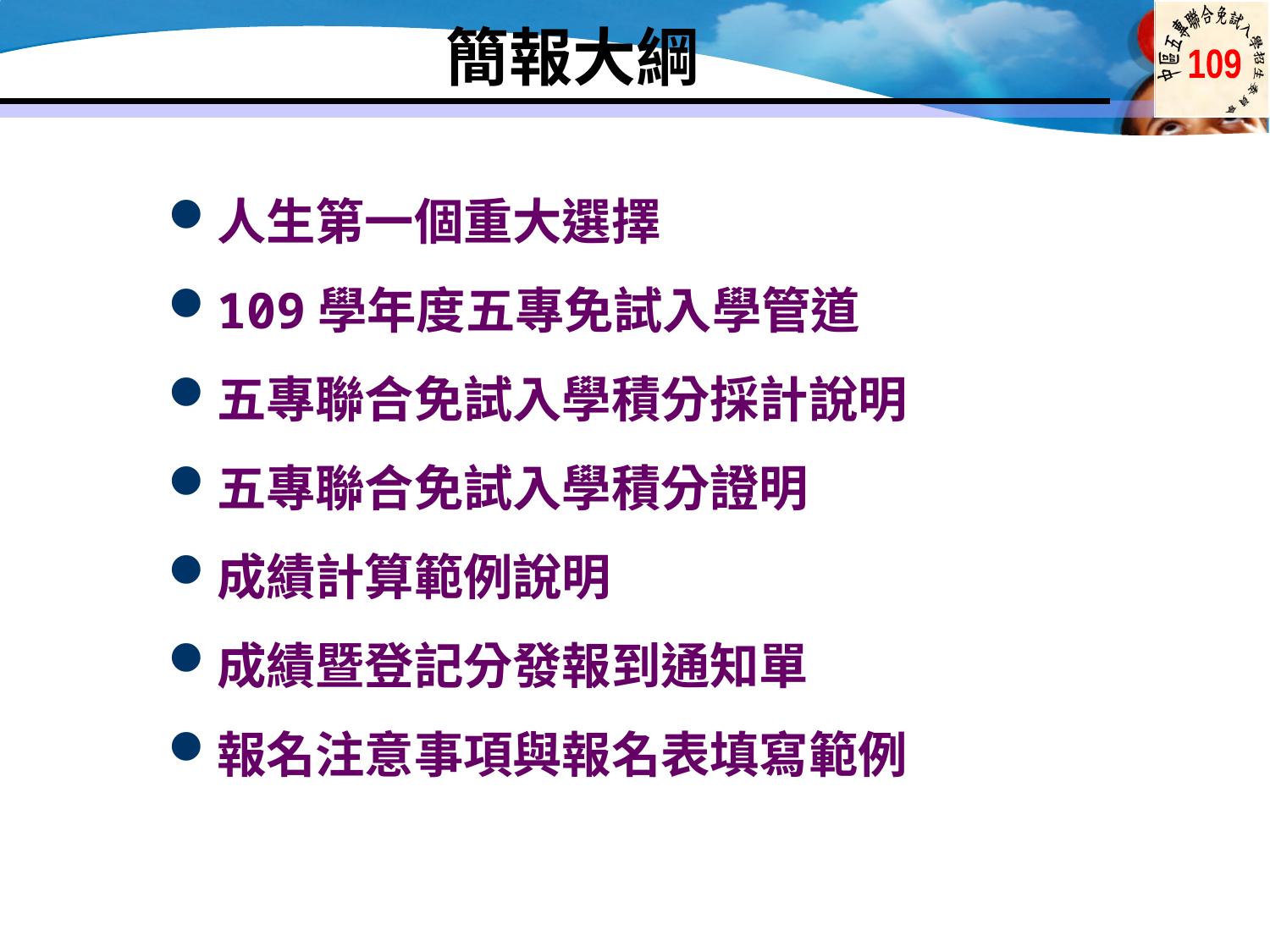

# 簡報大綱
人生第一個重大選擇
109學年度五專免試入學管道
五專聯合免試入學積分採計說明
五專聯合免試入學積分證明
成績計算範例說明
成績暨登記分發報到通知單
報名注意事項與報名表填寫範例